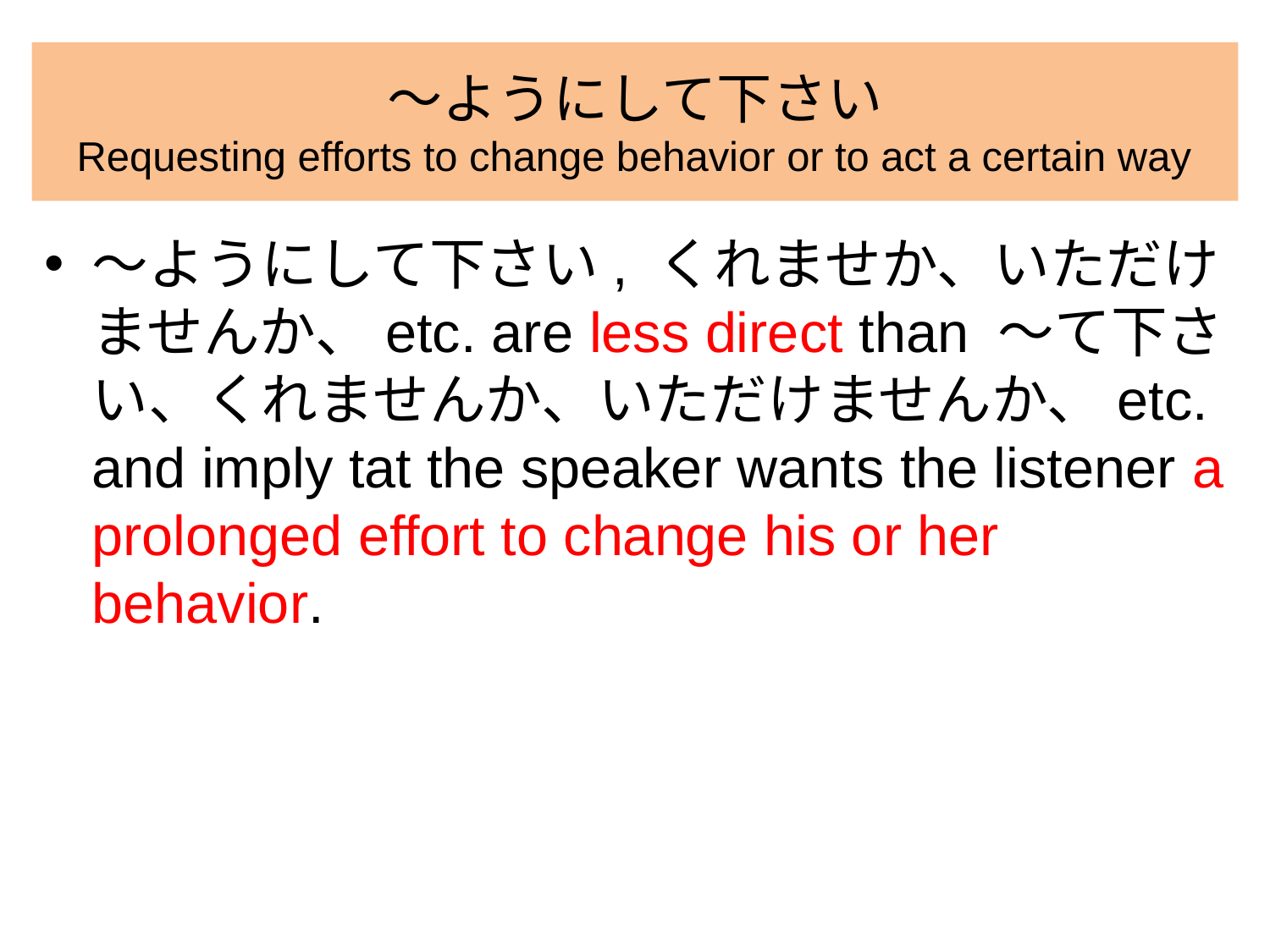

# 〜ようにして下さい Requesting efforts to change behavior or to act a certain way
〜ようにして下さい, くれませか、いただけませんか、etc. are less direct than 〜て下さい、くれませんか、いただけませんか、etc. and imply tat the speaker wants the listener a prolonged effort to change his or her behavior.